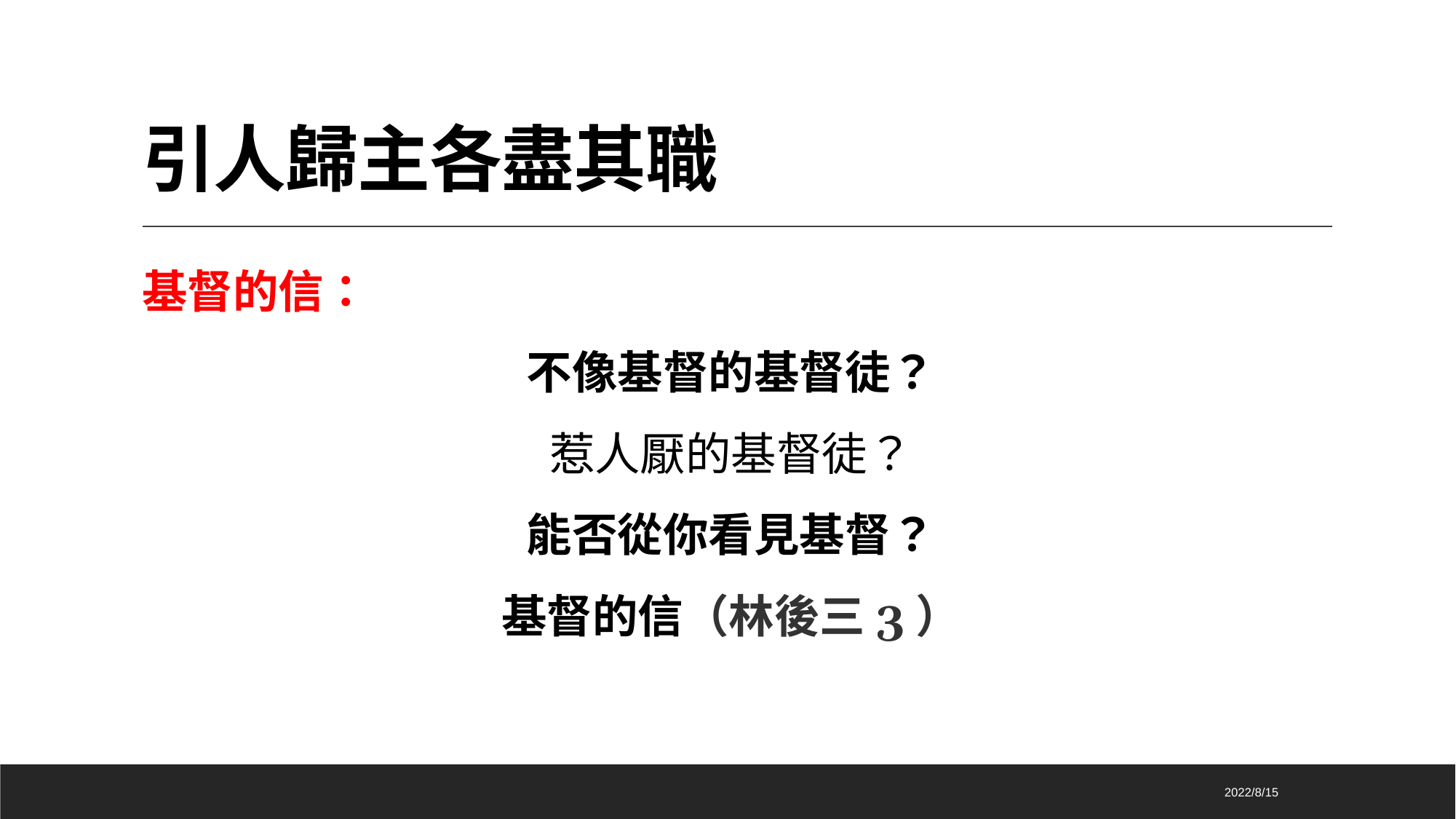

# 引人歸主各盡其職
基督的信：
不像基督的基督徒？
惹人厭的基督徒？
能否從你看見基督？
基督的信（林後三3）

2022/8/15